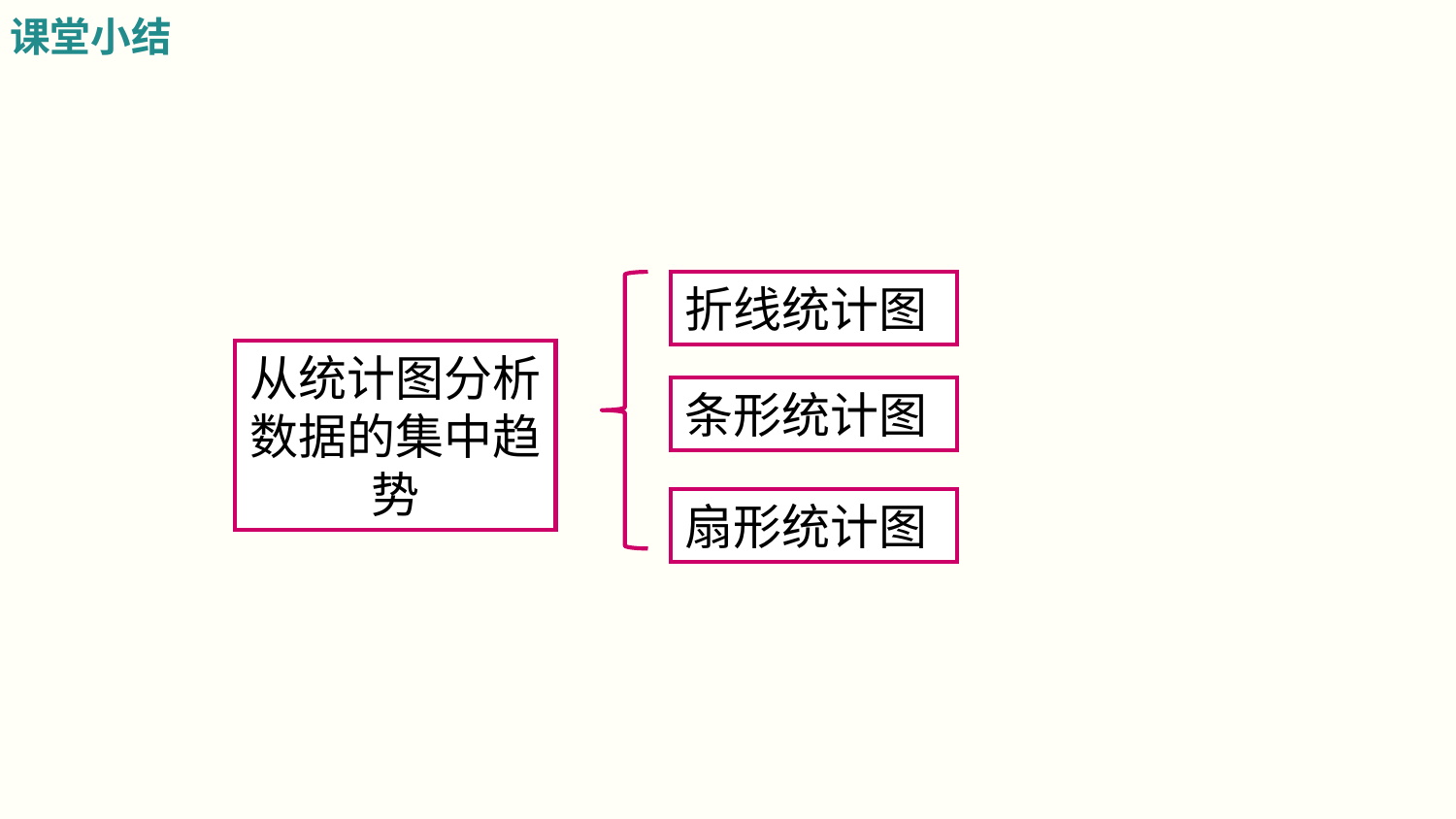

课堂小结

折线统计图
从统计图分析数据的集中趋势
条形统计图
扇形统计图